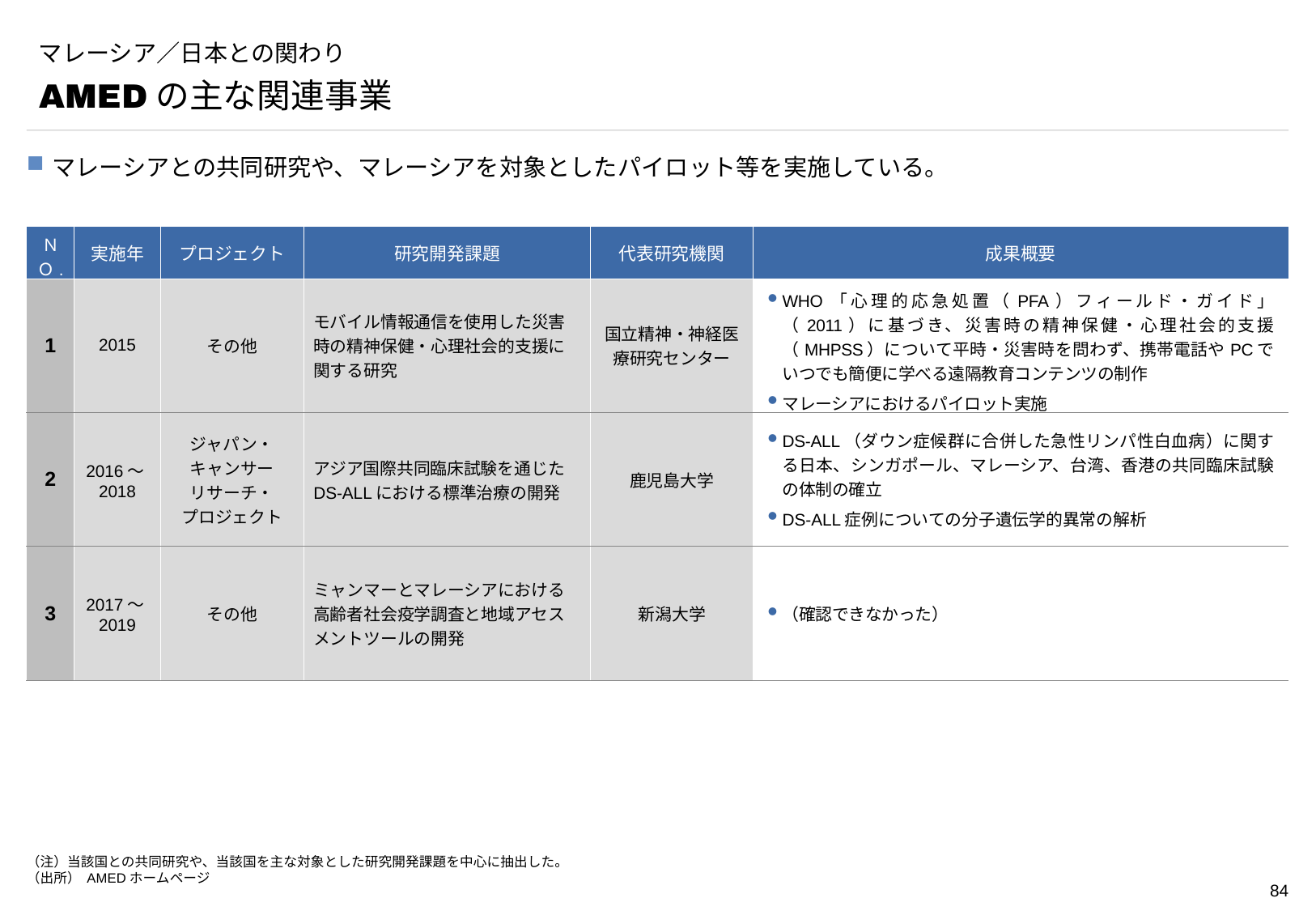

# マレーシア／日本との関わり
AMEDの主な関連事業
マレーシアとの共同研究や、マレーシアを対象としたパイロット等を実施している。
| ＮＯ. | 実施年 | プロジェクト | 研究開発課題 | 代表研究機関 | 成果概要 |
| --- | --- | --- | --- | --- | --- |
| 1 | 2015 | その他 | モバイル情報通信を使用した災害時の精神保健・心理社会的支援に関する研究 | 国立精神・神経医療研究センター | WHO「心理的応急処置（PFA）フィールド・ガイド」（2011）に基づき、災害時の精神保健・心理社会的支援（MHPSS）について平時・災害時を問わず、携帯電話やPCでいつでも簡便に学べる遠隔教育コンテンツの制作 マレーシアにおけるパイロット実施 |
| 2 | 2016～2018 | ジャパン・ キャンサー リサーチ・ プロジェクト | アジア国際共同臨床試験を通じたDS-ALLにおける標準治療の開発 | 鹿児島大学 | DS-ALL（ダウン症候群に合併した急性リンパ性白血病）に関する日本、シンガポール、マレーシア、台湾、香港の共同臨床試験の体制の確立 DS-ALL症例についての分子遺伝学的異常の解析 |
| 3 | 2017～2019 | その他 | ミャンマーとマレーシアにおける高齢者社会疫学調査と地域アセスメントツールの開発 | 新潟大学 | （確認できなかった） |
（注）当該国との共同研究や、当該国を主な対象とした研究開発課題を中心に抽出した。
（出所） AMEDホームページ